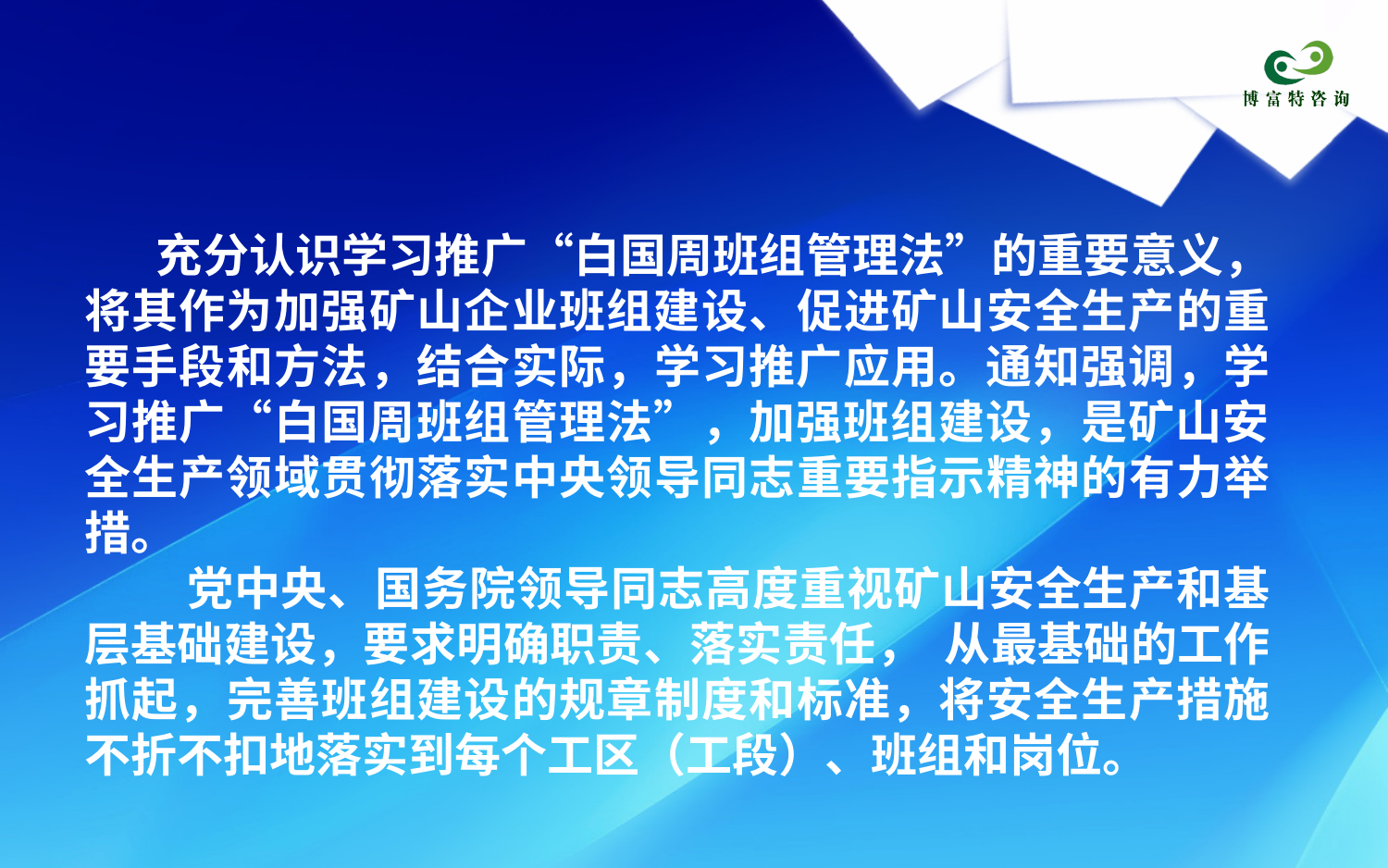

充分认识学习推广“白国周班组管理法”的重要意义，将其作为加强矿山企业班组建设、促进矿山安全生产的重要手段和方法，结合实际，学习推广应用。通知强调，学习推广“白国周班组管理法”，加强班组建设，是矿山安全生产领域贯彻落实中央领导同志重要指示精神的有力举措。
        党中央、国务院领导同志高度重视矿山安全生产和基层基础建设，要求明确职责、落实责任，  从最基础的工作抓起，完善班组建设的规章制度和标准，将安全生产措施不折不扣地落实到每个工区（工段）、班组和岗位。